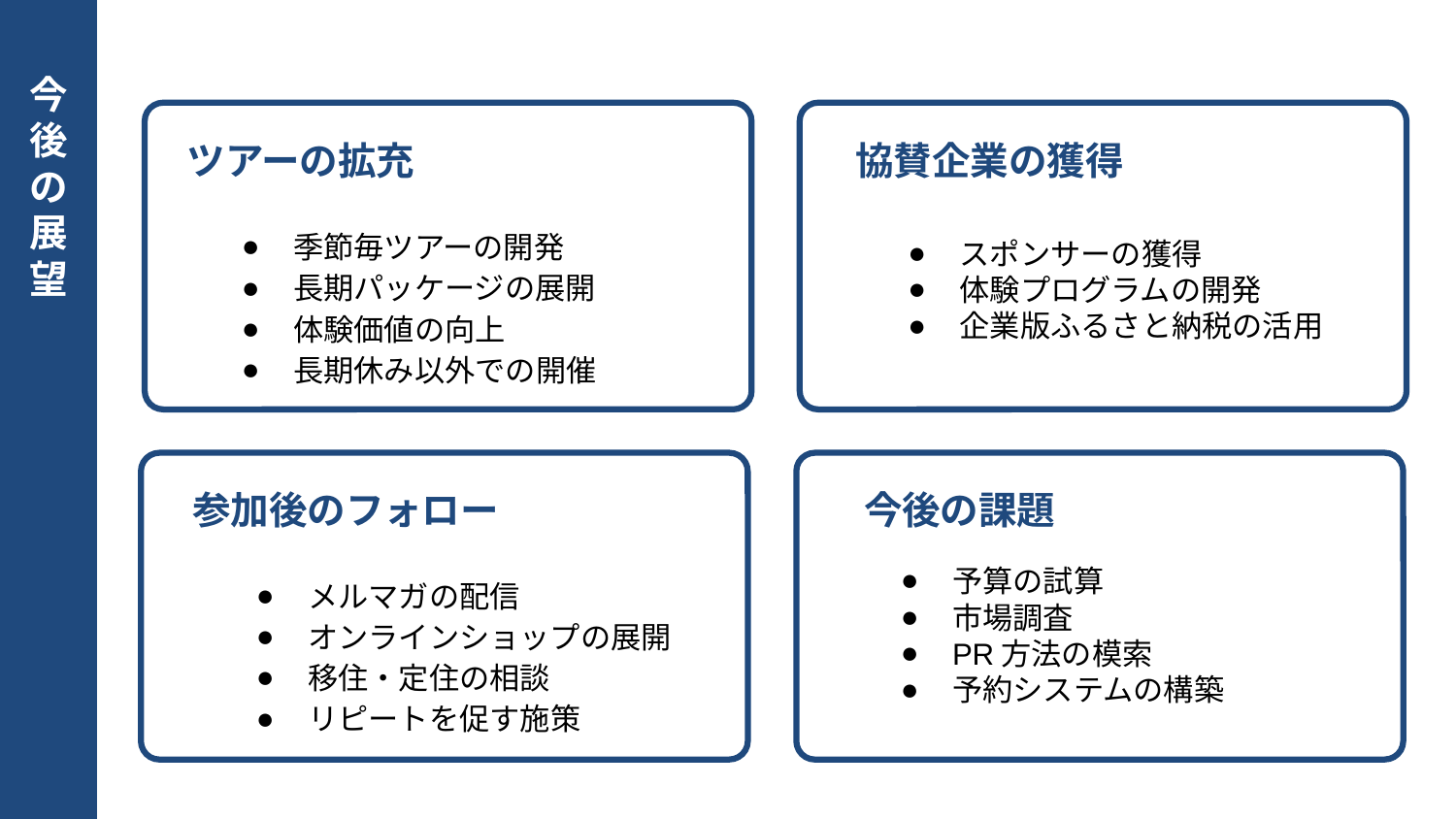

今後の展望

ツアーの拡充
協賛企業の獲得
季節毎ツアーの開発
長期パッケージの展開
体験価値の向上
長期休み以外での開催
スポンサーの獲得
体験プログラムの開発
企業版ふるさと納税の活用

参加後のフォロー
今後の課題
予算の試算
市場調査
PR方法の模索
予約システムの構築
メルマガの配信
オンラインショップの展開
移住・定住の相談
リピートを促す施策